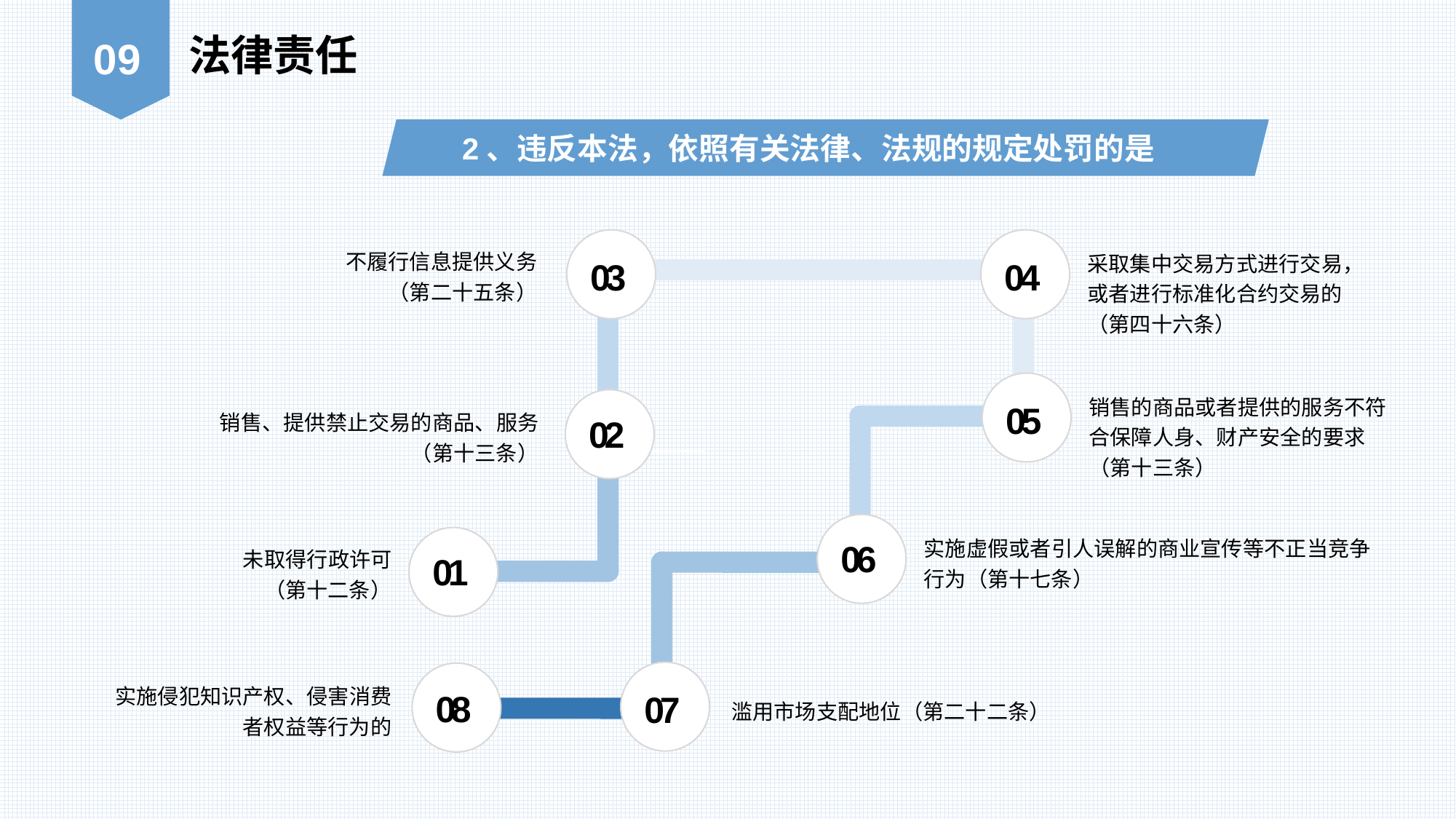

法律责任
09
2、违反本法，依照有关法律、法规的规定处罚的是

03

04
不履行信息提供义务（第二十五条）
采取集中交易方式进行交易，或者进行标准化合约交易的（第四十六条）

05
销售的商品或者提供的服务不符合保障人身、财产安全的要求（第十三条）

02
销售、提供禁止交易的商品、服务（第十三条）

06
实施虚假或者引人误解的商业宣传等不正当竞争行为（第十七条）

01
未取得行政许可
（第十二条）

07

08
实施侵犯知识产权、侵害消费者权益等行为的
滥用市场支配地位（第二十二条）